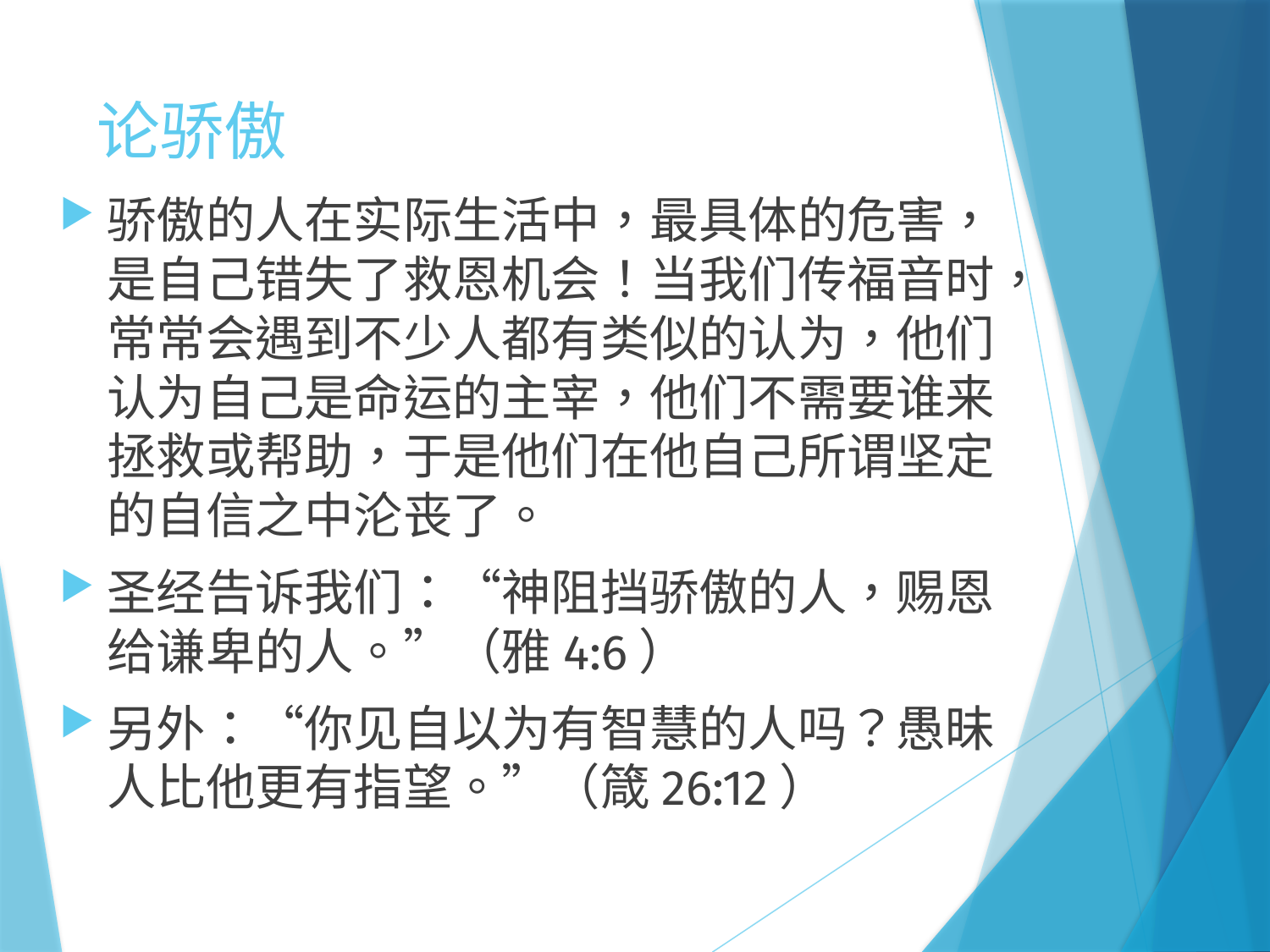

# 论骄傲
骄傲的人在实际生活中，最具体的危害，是自己错失了救恩机会！当我们传福音时，常常会遇到不少人都有类似的认为，他们认为自己是命运的主宰，他们不需要谁来拯救或帮助，于是他们在他自己所谓坚定的自信之中沦丧了。
圣经告诉我们：“神阻挡骄傲的人，赐恩给谦卑的人。”（雅4:6）
另外：“你见自以为有智慧的人吗？愚昧人比他更有指望。”（箴26:12）